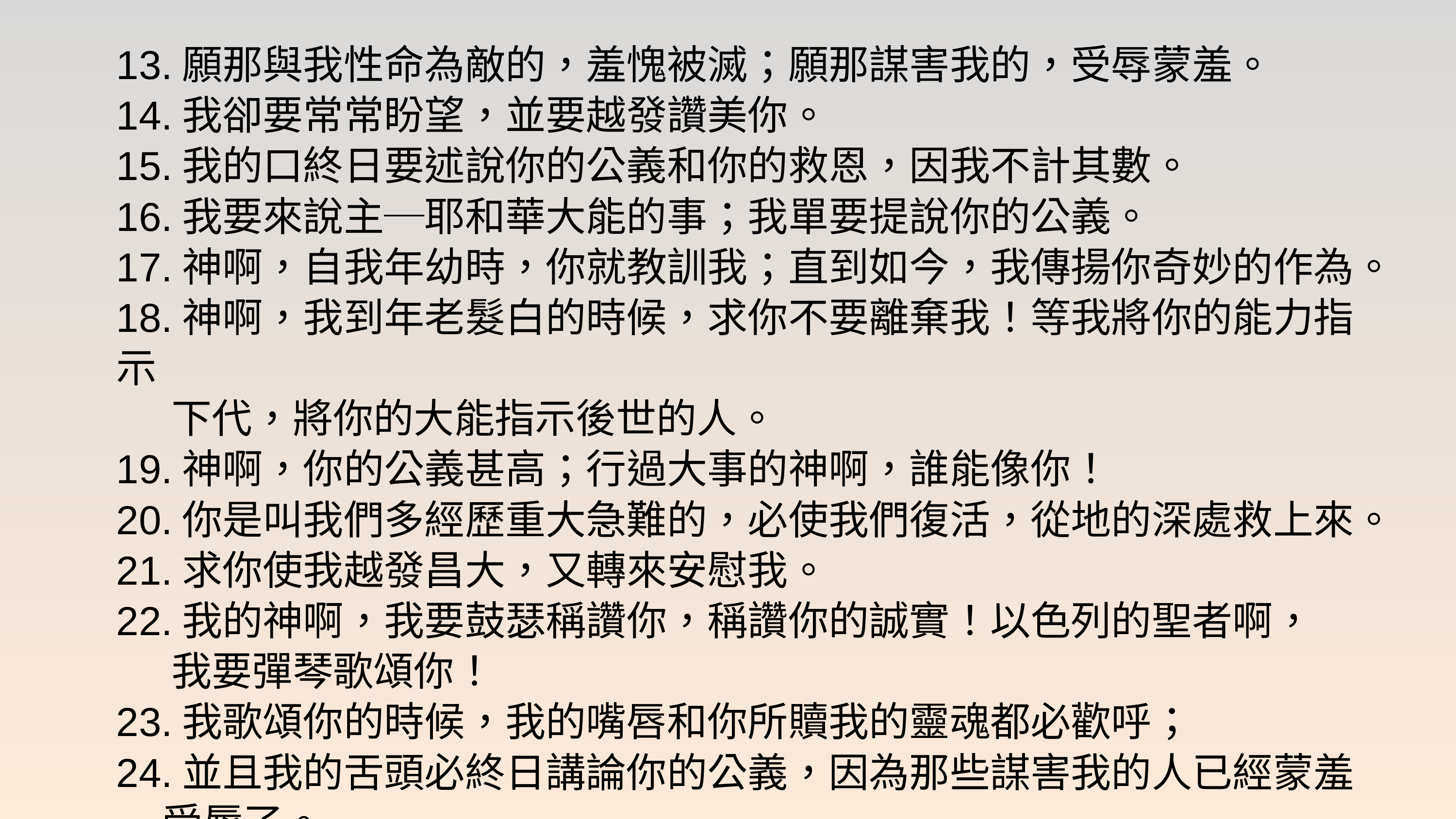

13.願那與我性命為敵的，羞愧被滅；願那謀害我的，受辱蒙羞。
14.我卻要常常盼望，並要越發讚美你。
15.我的口終日要述說你的公義和你的救恩，因我不計其數。
16.我要來說主─耶和華大能的事；我單要提說你的公義。
17.神啊，自我年幼時，你就教訓我；直到如今，我傳揚你奇妙的作為。
18.神啊，我到年老髮白的時候，求你不要離棄我！等我將你的能力指示
     下代，將你的大能指示後世的人。
19.神啊，你的公義甚高；行過大事的神啊，誰能像你！
20.你是叫我們多經歷重大急難的，必使我們復活，從地的深處救上來。
21.求你使我越發昌大，又轉來安慰我。
22.我的神啊，我要鼓瑟稱讚你，稱讚你的誠實！以色列的聖者啊，
     我要彈琴歌頌你！
23.我歌頌你的時候，我的嘴唇和你所贖我的靈魂都必歡呼；
24.並且我的舌頭必終日講論你的公義，因為那些謀害我的人已經蒙羞
    受辱了。